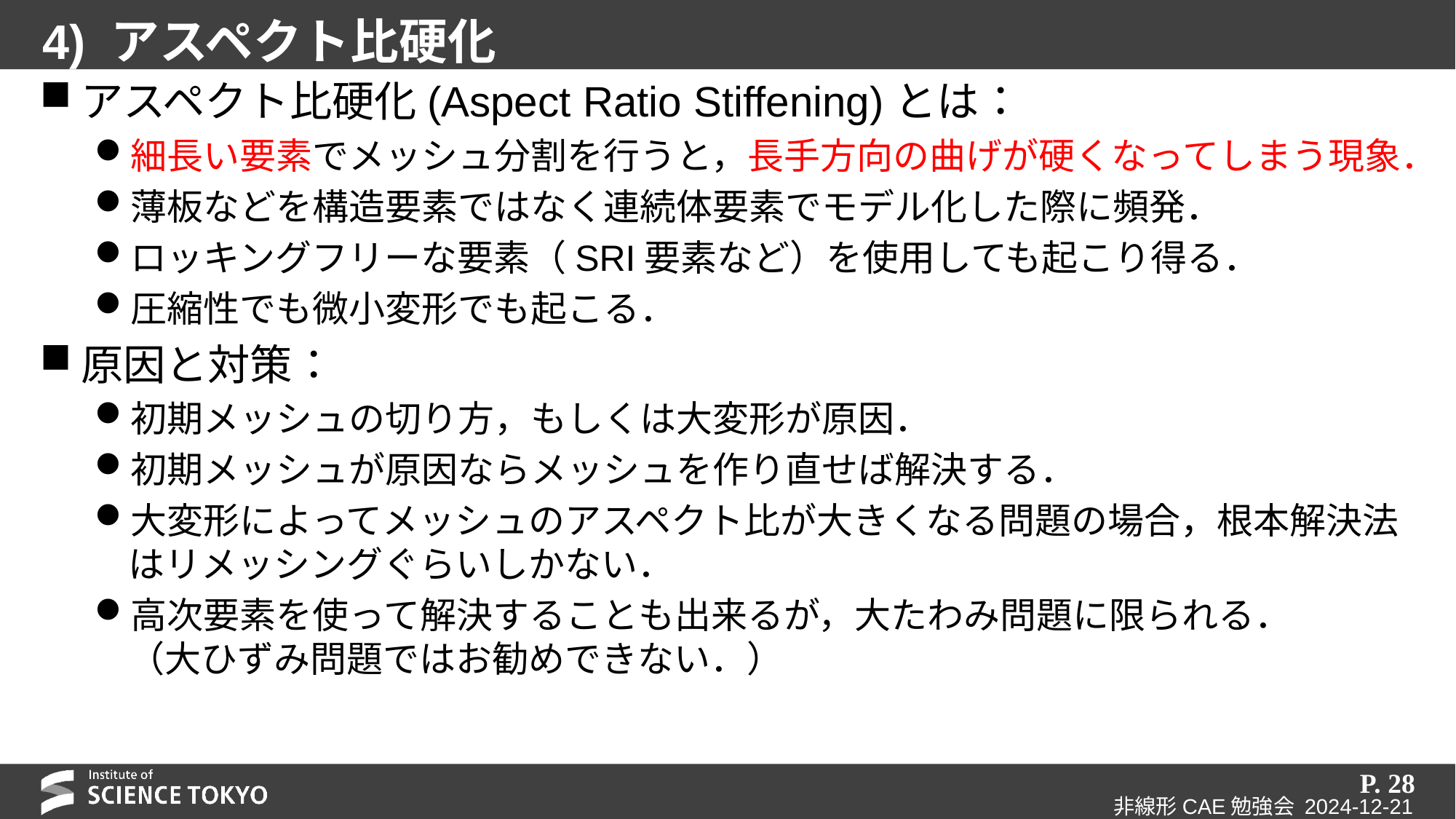

# 4) アスペクト比硬化
アスペクト比硬化(Aspect Ratio Stiffening)とは：
細長い要素でメッシュ分割を行うと，長手方向の曲げが硬くなってしまう現象．
薄板などを構造要素ではなく連続体要素でモデル化した際に頻発．
ロッキングフリーな要素（SRI要素など）を使用しても起こり得る．
圧縮性でも微小変形でも起こる．
原因と対策：
初期メッシュの切り方，もしくは大変形が原因．
初期メッシュが原因ならメッシュを作り直せば解決する．
大変形によってメッシュのアスペクト比が大きくなる問題の場合，根本解決法はリメッシングぐらいしかない．
高次要素を使って解決することも出来るが，大たわみ問題に限られる．
（大ひずみ問題ではお勧めできない．）
P. 28